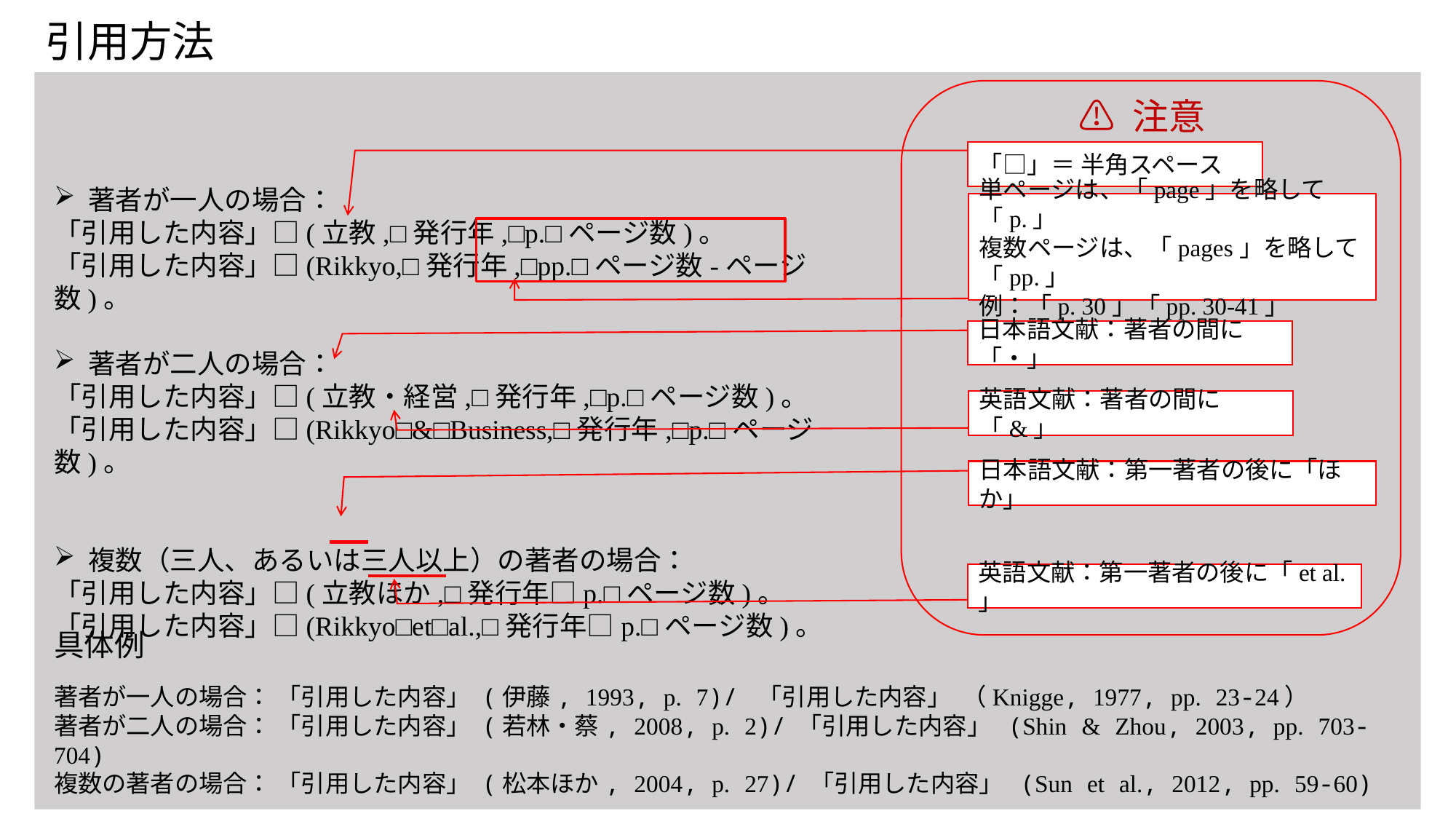

引用方法

⚠️ 注意
「□」＝ 半角スペース

著者が一人の場合：
「引用した内容」□(立教,□発行年,□p.□ページ数)。
「引用した内容」□(Rikkyo,□発行年,□pp.□ページ数-ページ数)。

著者が二人の場合：
「引用した内容」□(立教・経営,□発行年,□p.□ページ数)。
「引用した内容」□(Rikkyo□&□Business,□発行年,□p.□ページ数)。

複数（三人、あるいは三人以上）の著者の場合：
「引用した内容」□(立教ほか,□発行年□p.□ページ数)。
「引用した内容」□(Rikkyo□et□al.,□発行年□p.□ページ数)。
単ページは、「page」を略して「p.」
複数ページは、「pages」を略して「pp.」
例：「p. 30」「pp. 30-41」

日本語文献：著者の間に「・」
英語文献：著者の間に「&」
日本語文献：第一著者の後に「ほか」
英語文献：第一著者の後に「et al. 」
具体例
著者が一人の場合： 「引用した内容」 (伊藤, 1993, p. 7)/ 「引用した内容」  （Knigge, 1977, pp. 23-24）
著者が二人の場合： 「引用した内容」 (若林・蔡, 2008, p. 2)/ 「引用した内容」  (Shin & Zhou, 2003, pp. 703-704)
複数の著者の場合： 「引用した内容」 (松本ほか, 2004, p. 27)/ 「引用した内容」  (Sun et al., 2012, pp. 59-60)